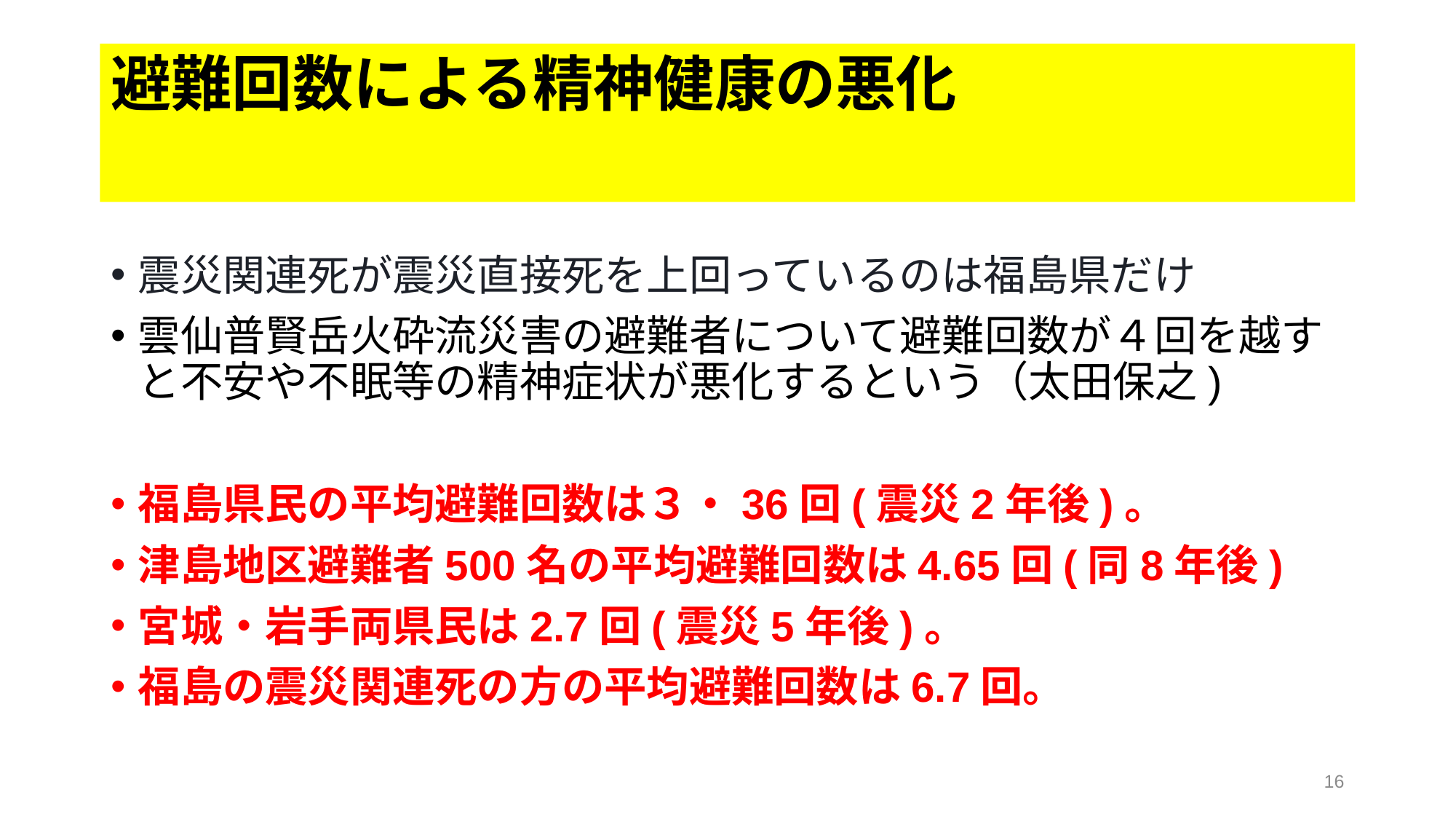

# 避難回数による精神健康の悪化

震災関連死が震災直接死を上回っているのは福島県だけ
雲仙普賢岳火砕流災害の避難者について避難回数が４回を越すと不安や不眠等の精神症状が悪化するという（太田保之)

福島県民の平均避難回数は３・36回(震災2年後)。
津島地区避難者500名の平均避難回数は4.65回(同8年後)
宮城・岩手両県民は2.7回(震災5年後)。
福島の震災関連死の方の平均避難回数は6.7回。
16